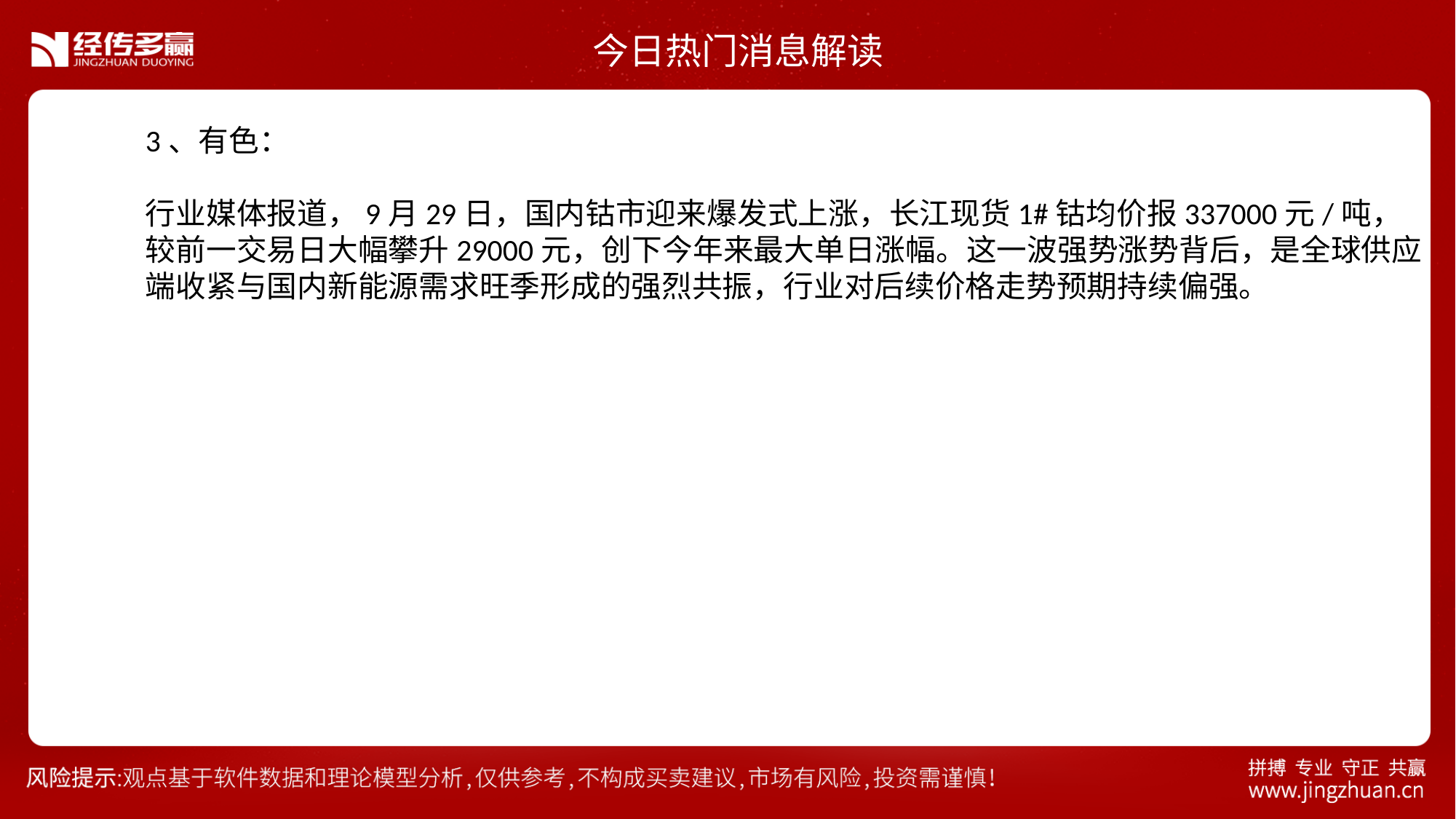

今日热门消息解读
3、有色：

行业媒体报道，9月29日，国内钴市迎来爆发式上涨，长江现货1#钴均价报337000元/吨，较前一交易日大幅攀升29000元，创下今年来最大单日涨幅。这一波强势涨势背后，是全球供应端收紧与国内新能源需求旺季形成的强烈共振，行业对后续价格走势预期持续偏强。